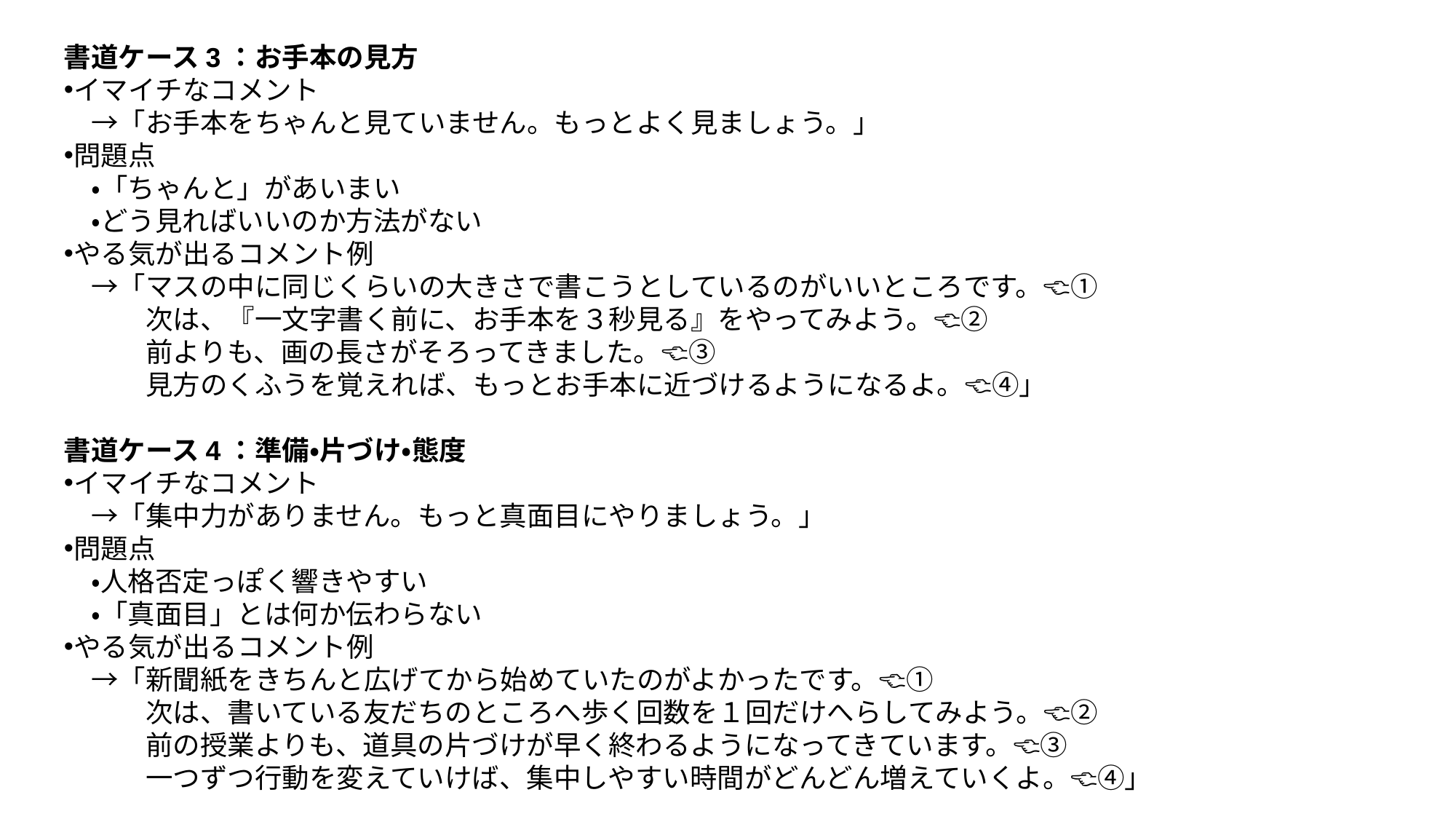

書道ケース3：お手本の見方
イマイチなコメント
　→「お手本をちゃんと見ていません。もっとよく見ましょう。」
問題点
　・「ちゃんと」があいまい
　・どう見ればいいのか方法がない
やる気が出るコメント例
　→「マスの中に同じくらいの大きさで書こうとしているのがいいところです。👈①
　　　次は、『一文字書く前に、お手本を３秒見る』をやってみよう。👈②
　　　前よりも、画の長さがそろってきました。👈③
　　　見方のくふうを覚えれば、もっとお手本に近づけるようになるよ。👈④」
書道ケース4：準備・片づけ・態度
イマイチなコメント
　→「集中力がありません。もっと真面目にやりましょう。」
問題点
　・人格否定っぽく響きやすい
　・「真面目」とは何か伝わらない
やる気が出るコメント例
　→「新聞紙をきちんと広げてから始めていたのがよかったです。👈①
　　　次は、書いている友だちのところへ歩く回数を１回だけへらしてみよう。👈②
　　　前の授業よりも、道具の片づけが早く終わるようになってきています。👈③
　　　一つずつ行動を変えていけば、集中しやすい時間がどんどん増えていくよ。👈④」